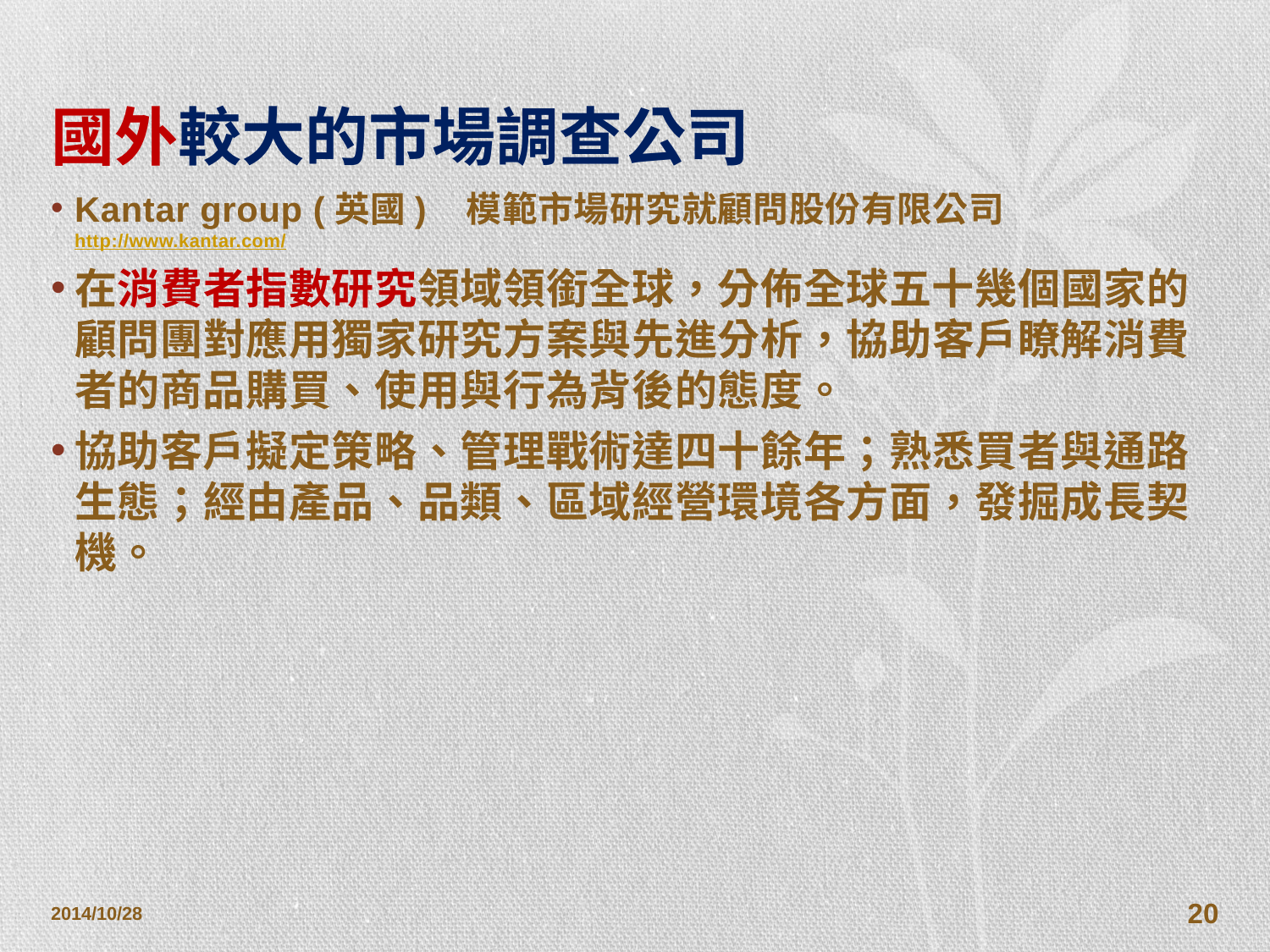

# 國外較大的市場調查公司
Kantar group (英國)   模範市場研究就顧問股份有限公司http://www.kantar.com/
在消費者指數研究領域領銜全球，分佈全球五十幾個國家的顧問團對應用獨家研究方案與先進分析，協助客戶瞭解消費者的商品購買、使用與行為背後的態度。
協助客戶擬定策略、管理戰術達四十餘年；熟悉買者與通路生態；經由產品、品類、區域經營環境各方面，發掘成長契機。
2014/10/28
20